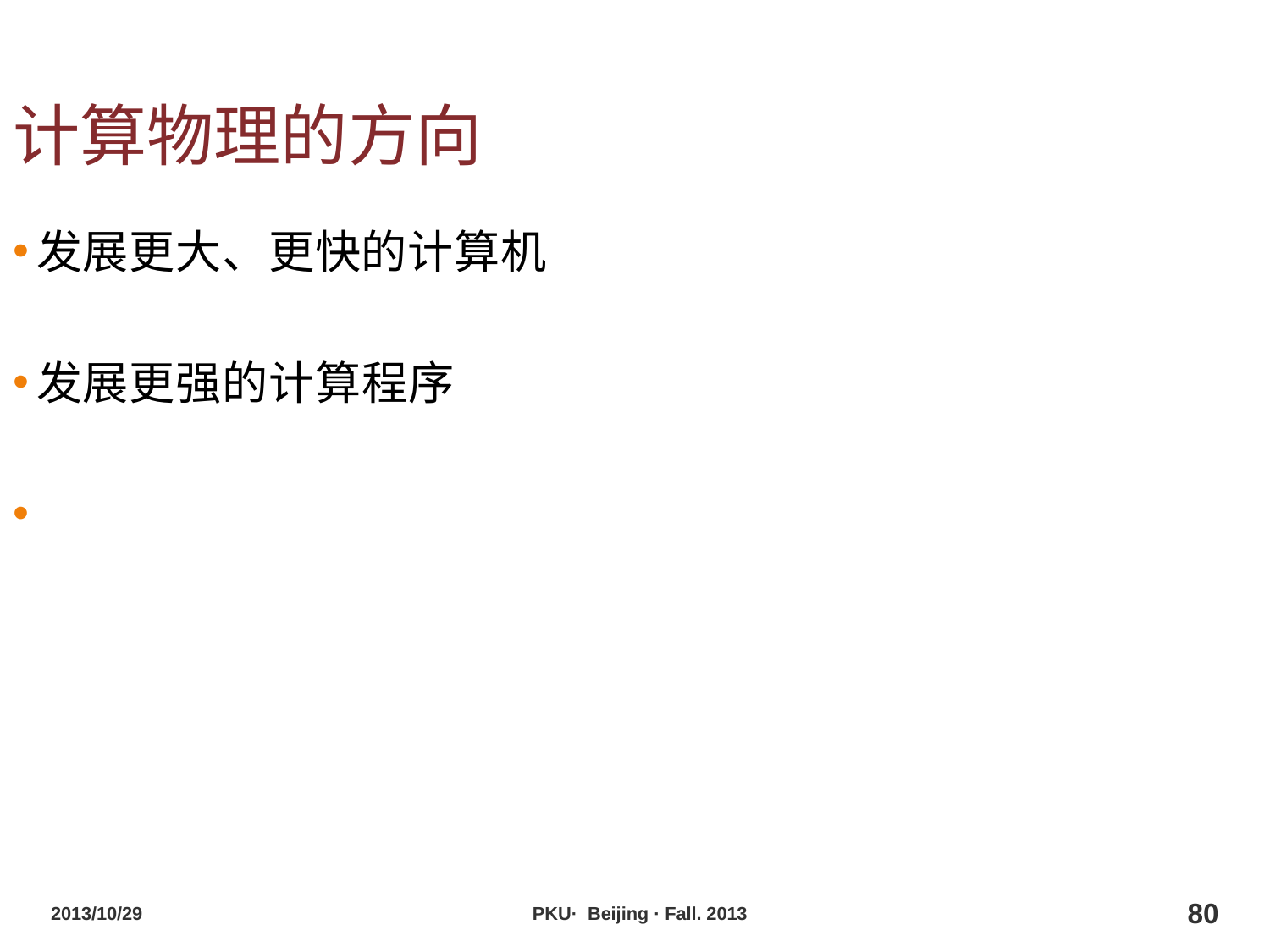

计算物理的方向
发展更大、更快的计算机

发展更强的计算程序

人+更清楚、准确的物理图像

2013/10/29
PKU·  Beijing · Fall. 2013
80